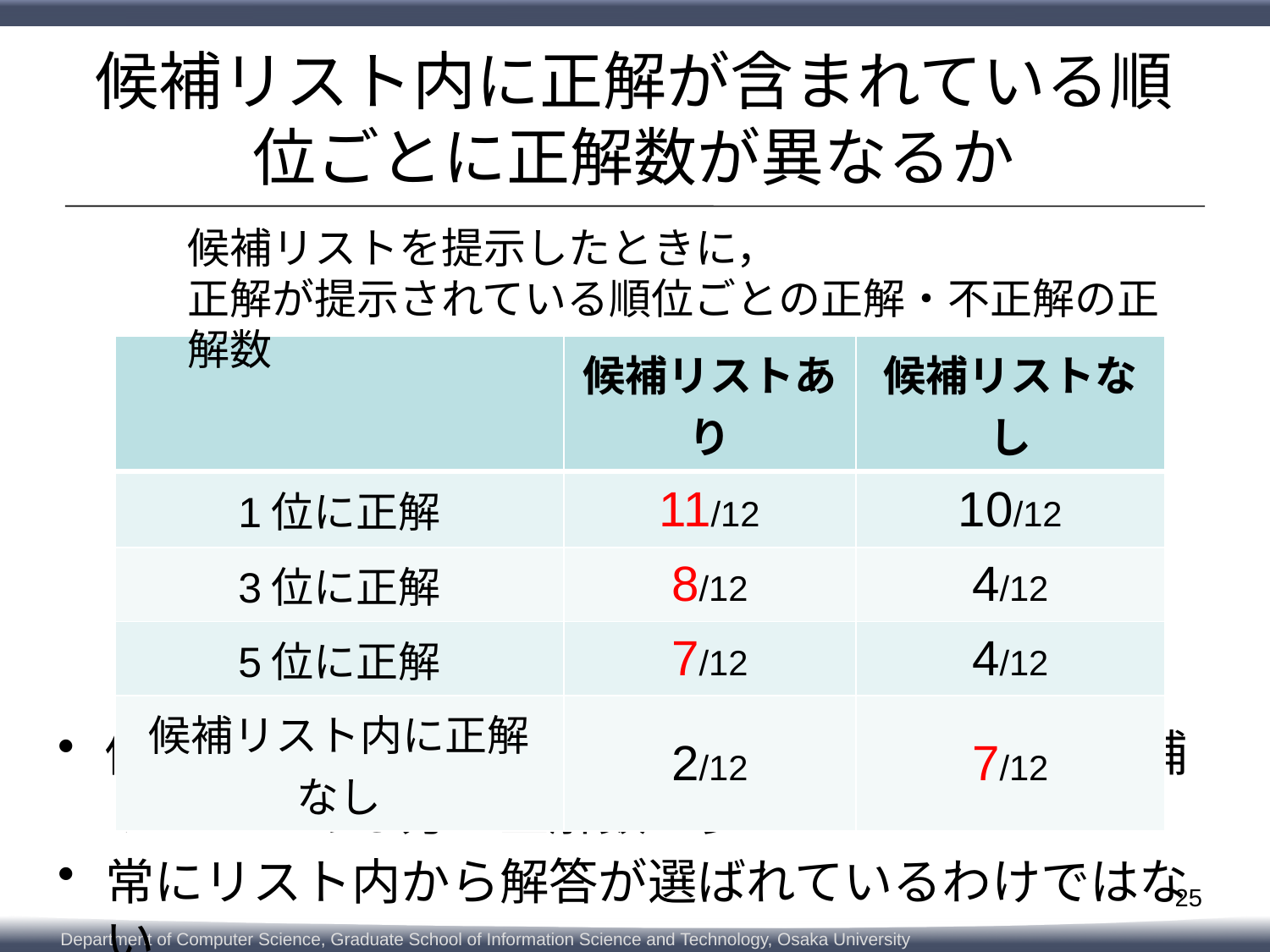

# 候補リスト内に正解が含まれている順位ごとに正解数が異なるか
候補リストを提示したときに，
正解が提示されている順位ごとの正解・不正解の正解数
|  | 候補リストあり | 候補リストなし |
| --- | --- | --- |
| 1位に正解 | 11/12 | 10/12 |
| 3位に正解 | 8/12 | 4/12 |
| 5位に正解 | 7/12 | 4/12 |
| 候補リスト内に正解なし | 2/12 | 7/12 |
候補リスト内に正解が提示されているとき，候補リストがある方が正解数が多い
常にリスト内から解答が選ばれているわけではない

25